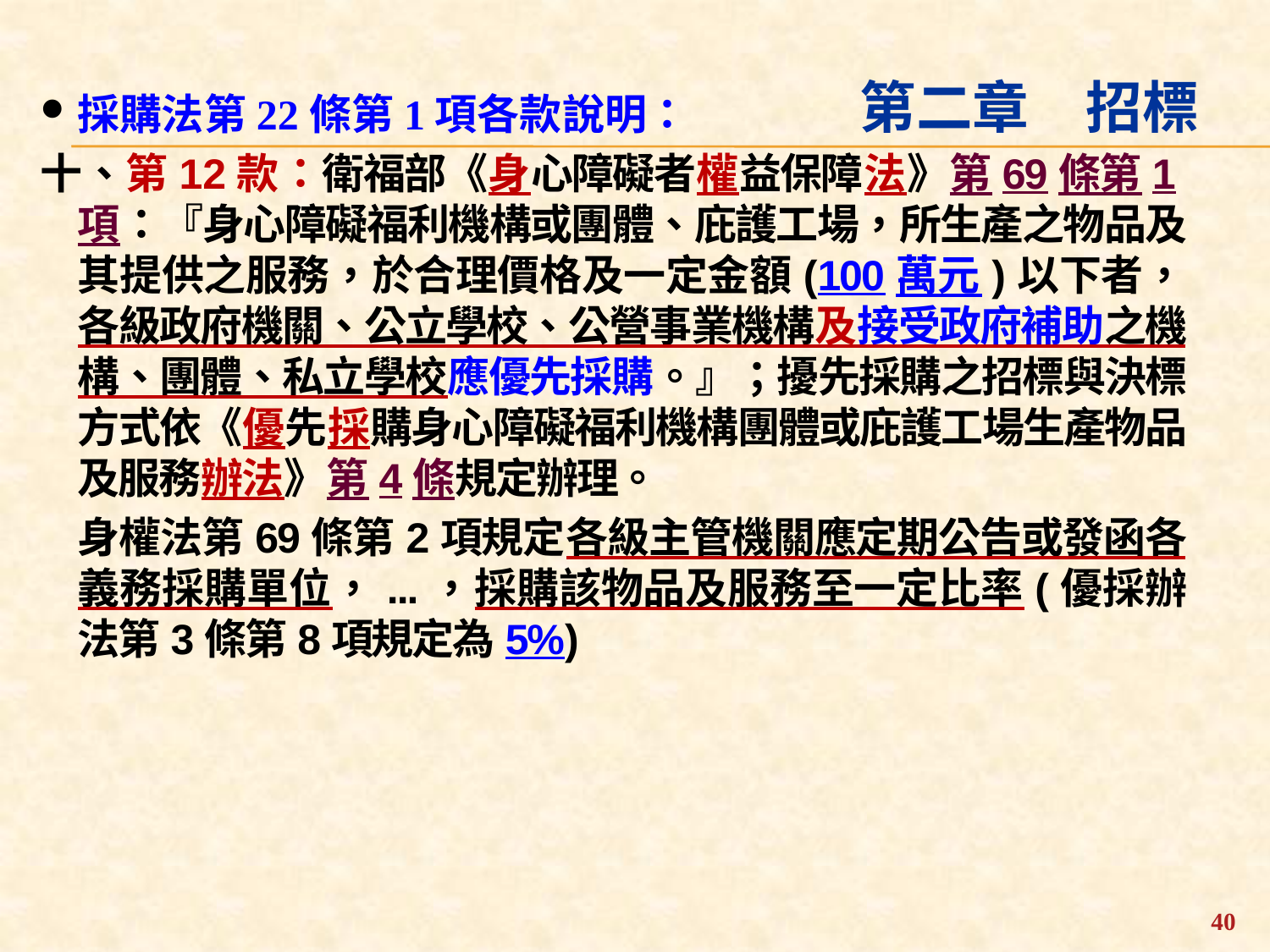

第二章　招標
採購法第22條第1項各款說明：
十、第12款：衛福部《身心障礙者權益保障法》第69條第1項：『身心障礙福利機構或團體、庇護工場，所生產之物品及其提供之服務，於合理價格及一定金額(100萬元)以下者，各級政府機關、公立學校、公營事業機構及接受政府補助之機構、團體、私立學校應優先採購。』；擾先採購之招標與決標方式依《優先採購身心障礙福利機構團體或庇護工場生產物品及服務辦法》第4條規定辦理。
身權法第69條第2項規定各級主管機關應定期公告或發函各義務採購單位，...，採購該物品及服務至一定比率(優採辦法第3條第8項規定為5%)
40